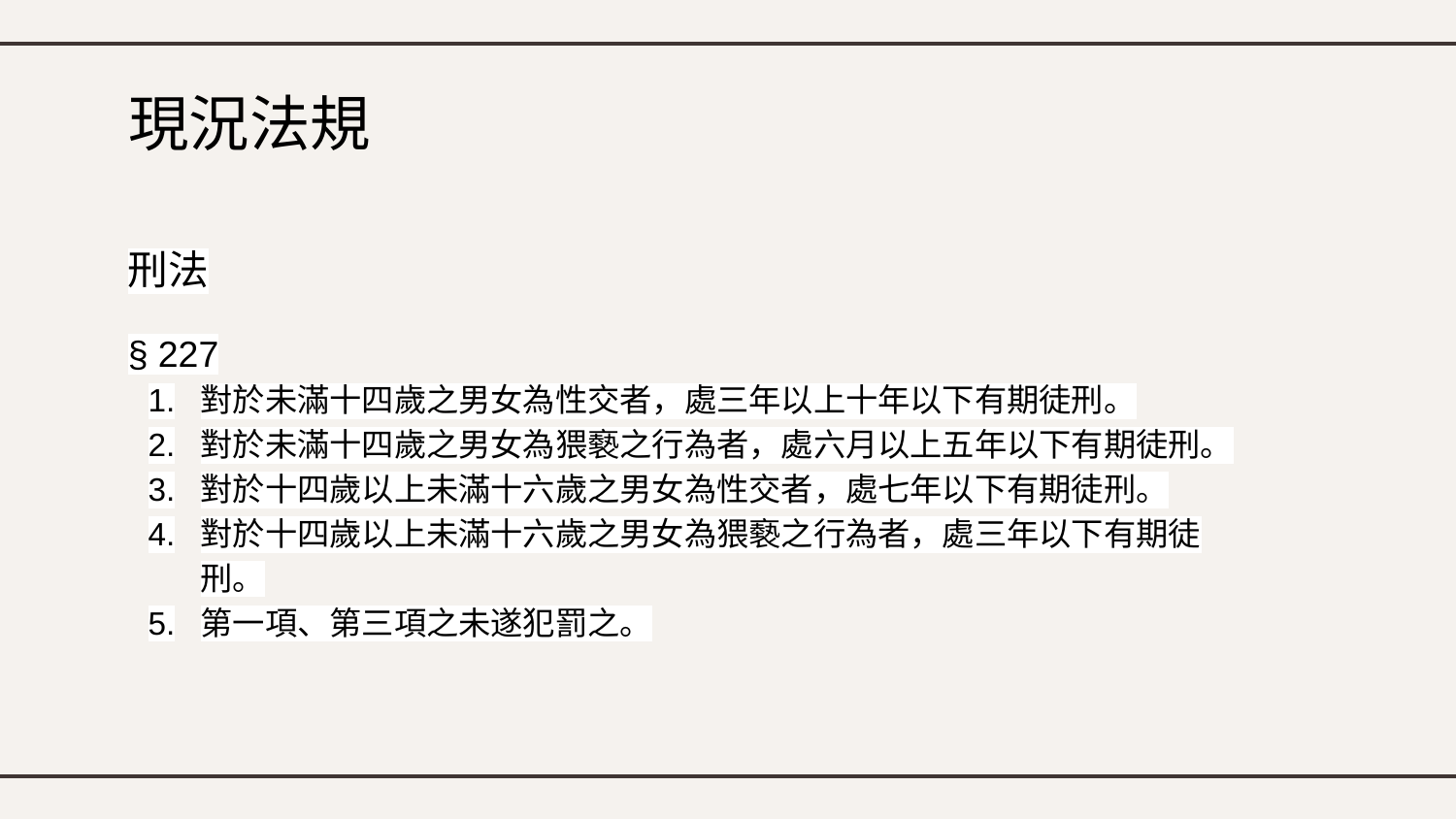

# 現況法規
刑法
§ 227
對於未滿十四歲之男女為性交者，處三年以上十年以下有期徒刑。
對於未滿十四歲之男女為猥褻之行為者，處六月以上五年以下有期徒刑。
對於十四歲以上未滿十六歲之男女為性交者，處七年以下有期徒刑。
對於十四歲以上未滿十六歲之男女為猥褻之行為者，處三年以下有期徒刑。
第一項、第三項之未遂犯罰之。